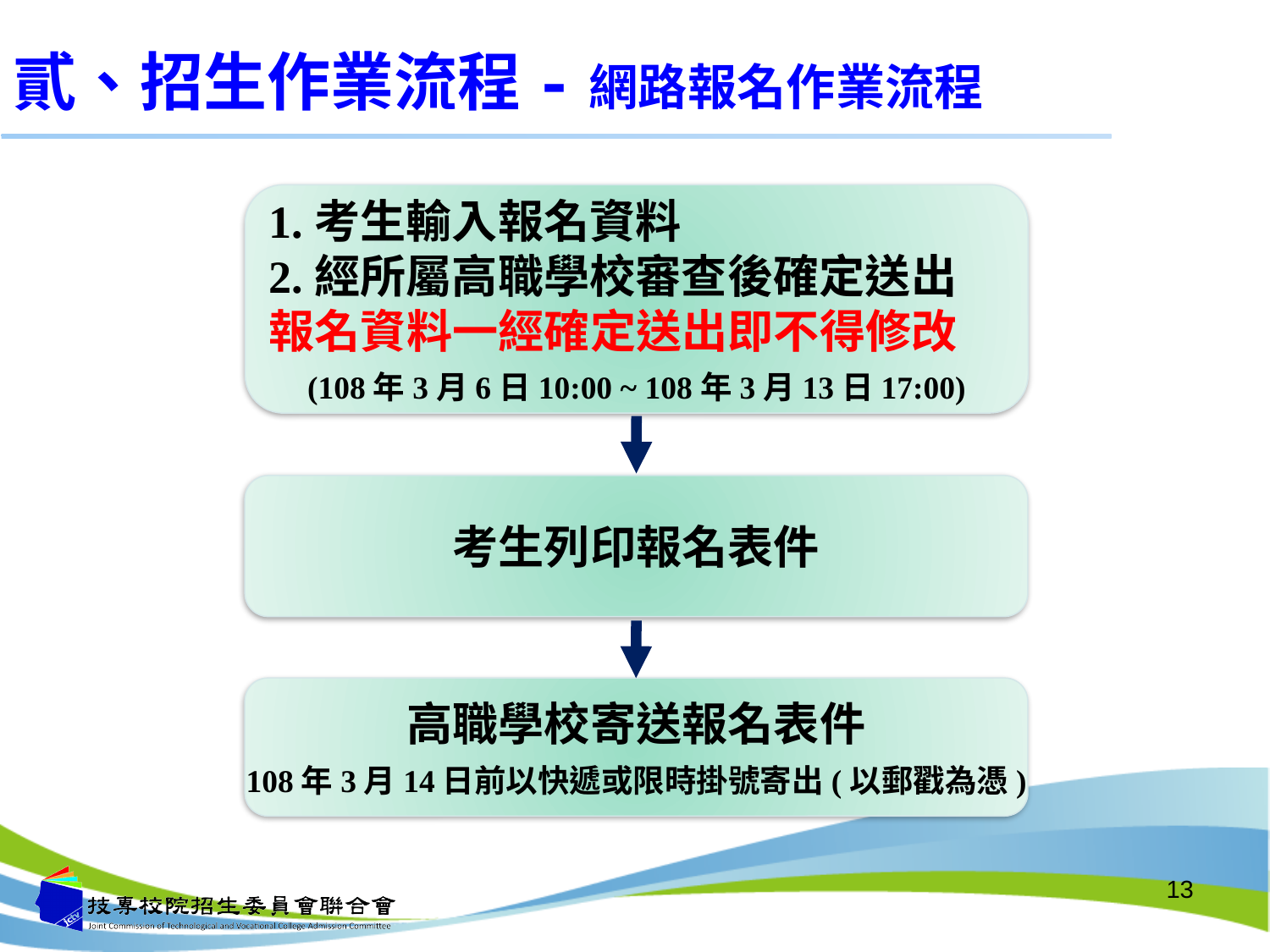

# 貳、招生作業流程-網路報名作業流程
1.考生輸入報名資料
2.經所屬高職學校審查後確定送出
報名資料一經確定送出即不得修改
(108年3月6日10:00 ~ 108年3月13日17:00)
考生列印報名表件
高職學校寄送報名表件
108年3月14日前以快遞或限時掛號寄出(以郵戳為憑)
13